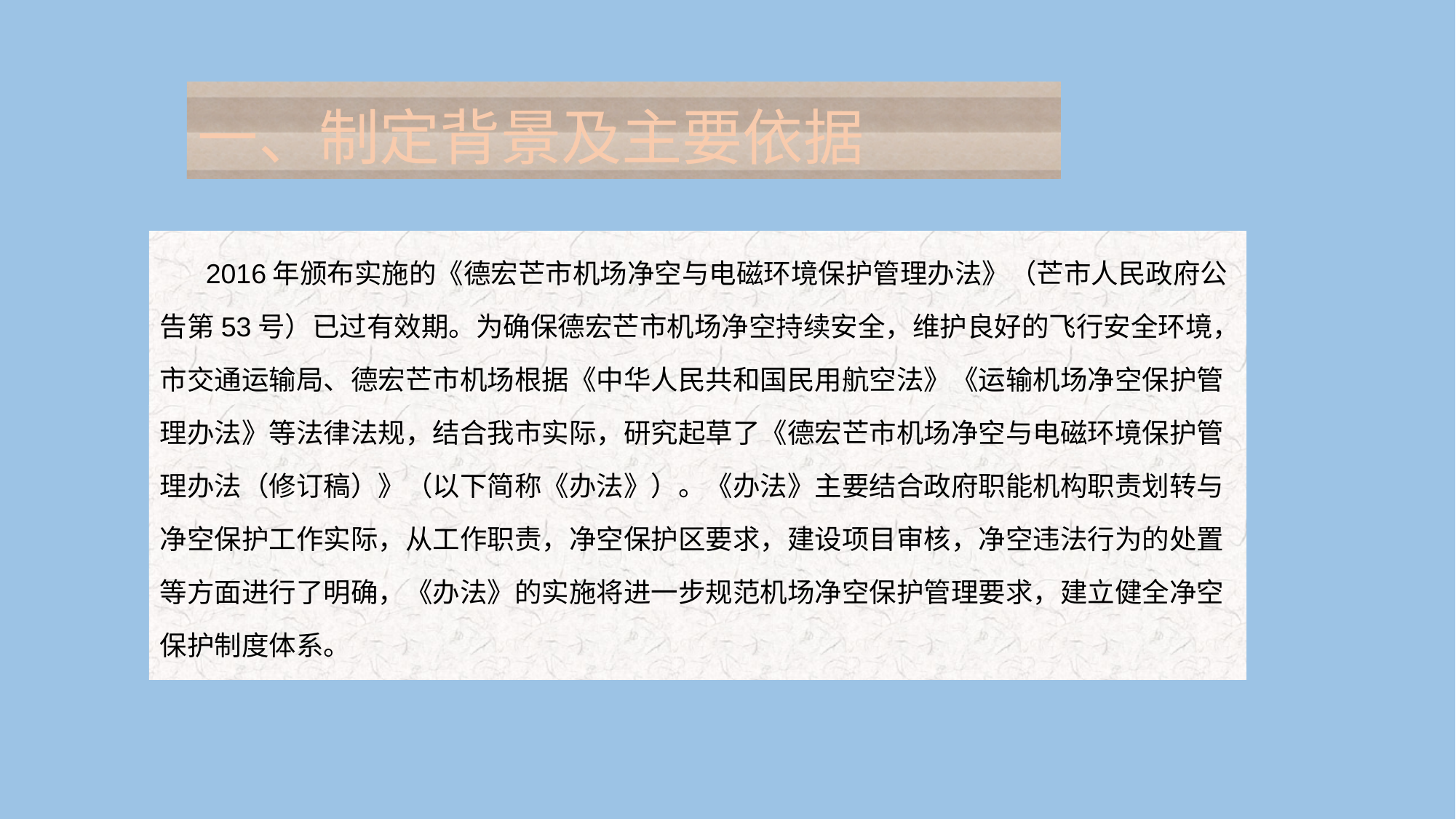

# 一、制定背景及主要依据
      2016年颁布实施的《德宏芒市机场净空与电磁环境保护管理办法》（芒市人民政府公告第53号）已过有效期。为确保德宏芒市机场净空持续安全，维护良好的飞行安全环境，市交通运输局、德宏芒市机场根据《中华人民共和国民用航空法》《运输机场净空保护管理办法》等法律法规，结合我市实际，研究起草了《德宏芒市机场净空与电磁环境保护管理办法（修订稿）》（以下简称《办法》）。《办法》主要结合政府职能机构职责划转与净空保护工作实际，从工作职责，净空保护区要求，建设项目审核，净空违法行为的处置等方面进行了明确，《办法》的实施将进一步规范机场净空保护管理要求，建立健全净空保护制度体系。